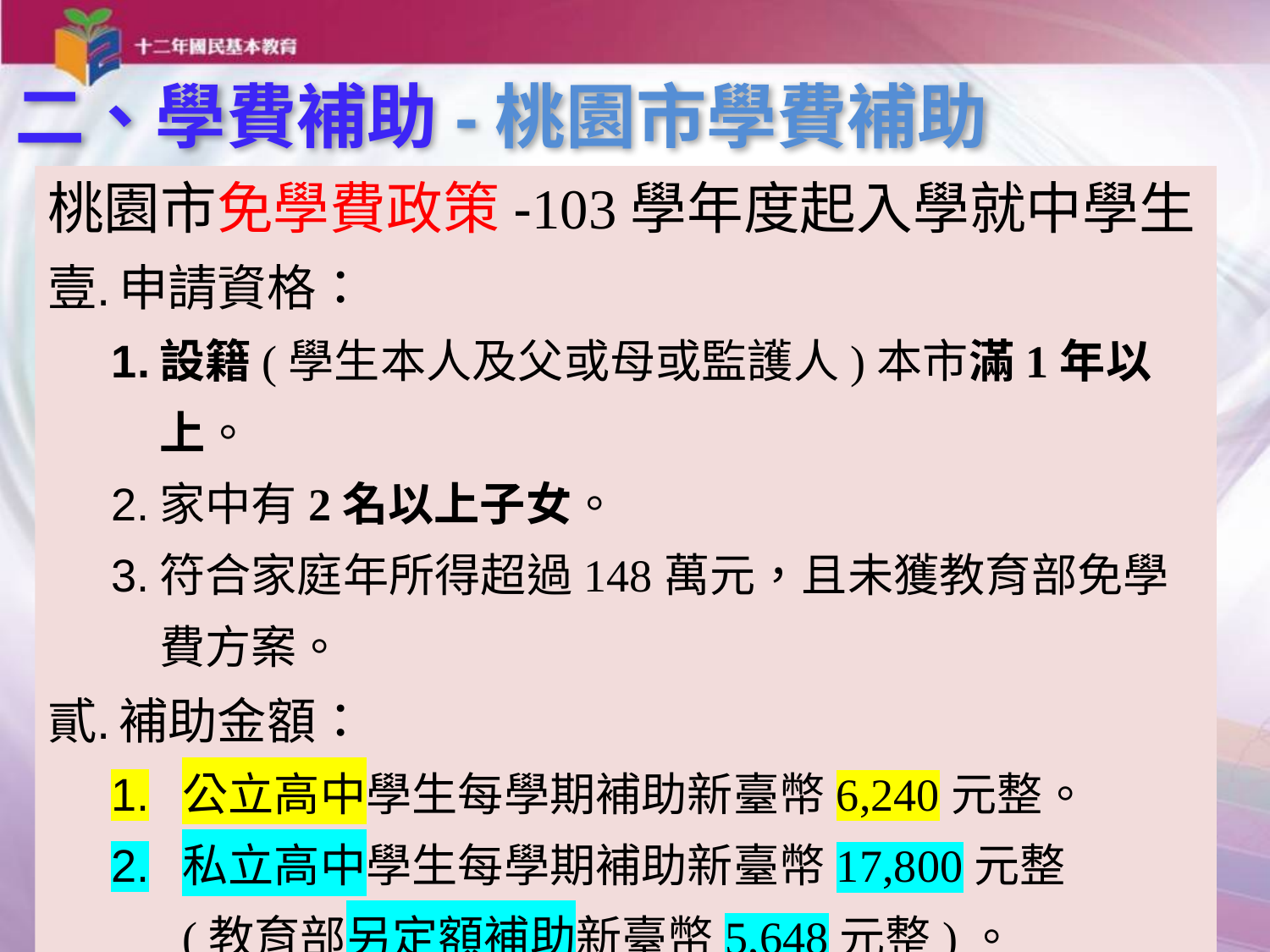

二、學費補助-桃園市學費補助
桃園市免學費政策-103學年度起入學就中學生
申請資格：
設籍(學生本人及父或母或監護人)本市滿1年以上。
家中有2名以上子女。
符合家庭年所得超過148萬元，且未獲教育部免學費方案。
補助金額：
公立高中學生每學期補助新臺幣6,240元整。
私立高中學生每學期補助新臺幣17,800元整
(教育部另定額補助新臺幣5,648元整)。
5,684